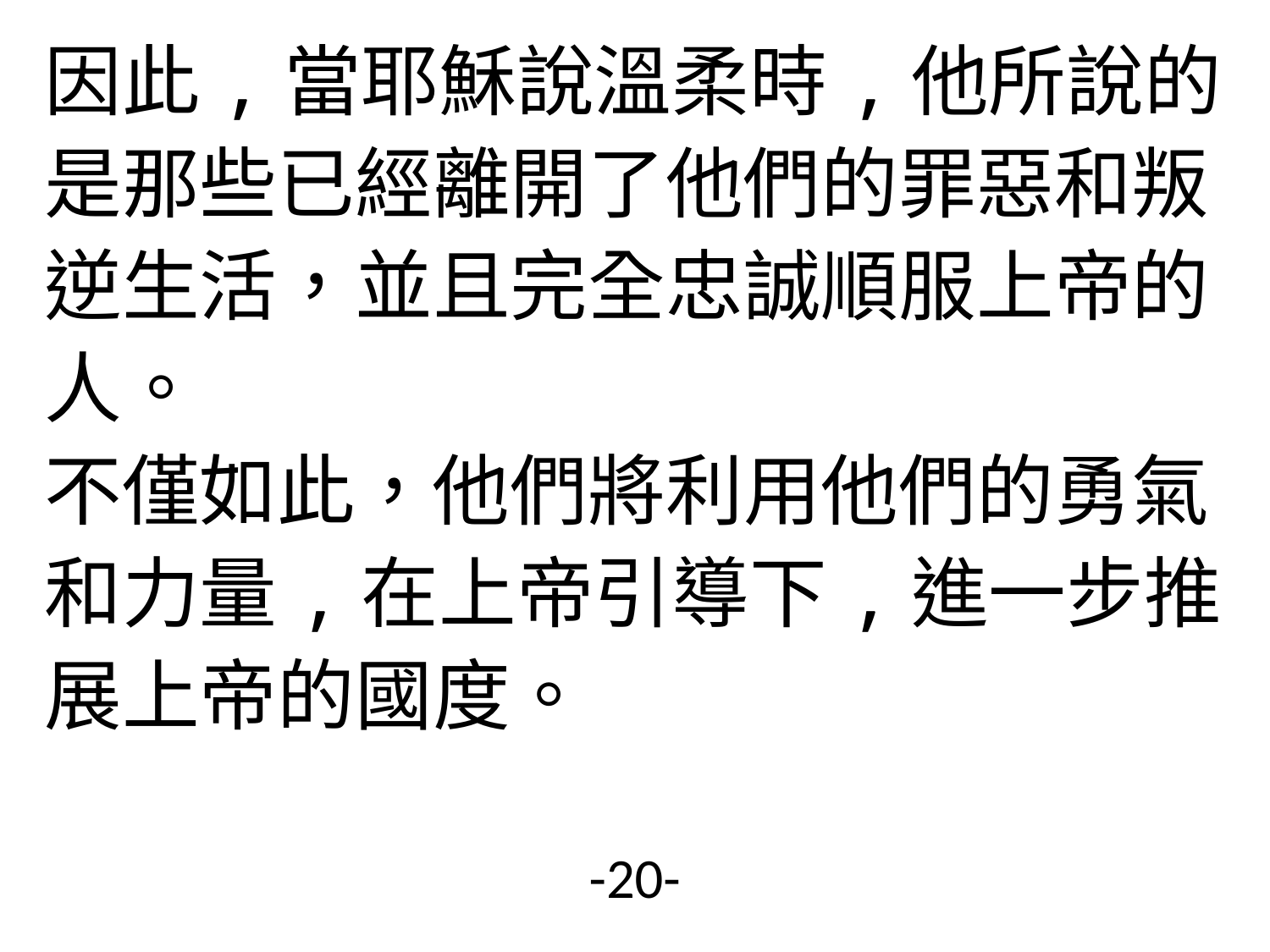

# 因此,當耶穌說溫柔時,他所說的是那些已經離開了他們的罪惡和叛逆生活，並且完全忠誠順服上帝的人。 不僅如此，他們將利用他們的勇氣和力量,在上帝引導下,進一步推展上帝的國度。
-20-